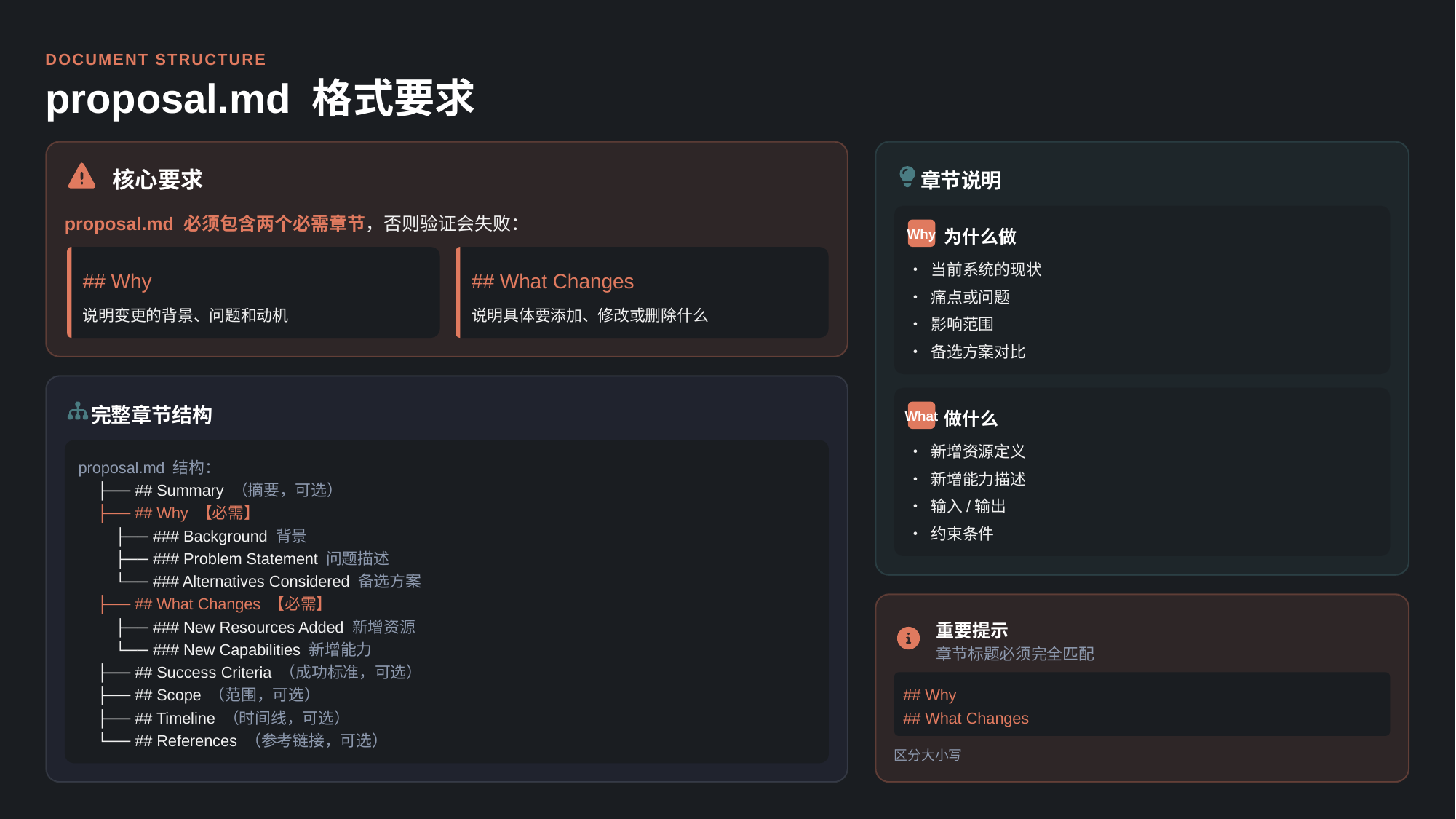

DOCUMENT STRUCTURE
proposal.md 格式要求

核心要求
章节说明

proposal.md 必须包含两个必需章节，否则验证会失败：

Why

为什么做

• 当前系统的现状
## Why
## What Changes
• 痛点或问题
说明变更的背景、问题和动机
说明具体要添加、修改或删除什么
• 影响范围
• 备选方案对比

完整章节结构

What

做什么
• 新增资源定义

proposal.md 结构：
• 新增能力描述
├── ## Summary （摘要，可选）
• 输入/输出
├── ## Why 【必需】
• 约束条件
├── ### Background 背景
├── ### Problem Statement 问题描述
└── ### Alternatives Considered 备选方案
├── ## What Changes 【必需】

├── ### New Resources Added 新增资源
重要提示

└── ### New Capabilities 新增能力
章节标题必须完全匹配
├── ## Success Criteria （成功标准，可选）

├── ## Scope （范围，可选）
## Why
├── ## Timeline （时间线，可选）
## What Changes
└── ## References （参考链接，可选）
区分大小写